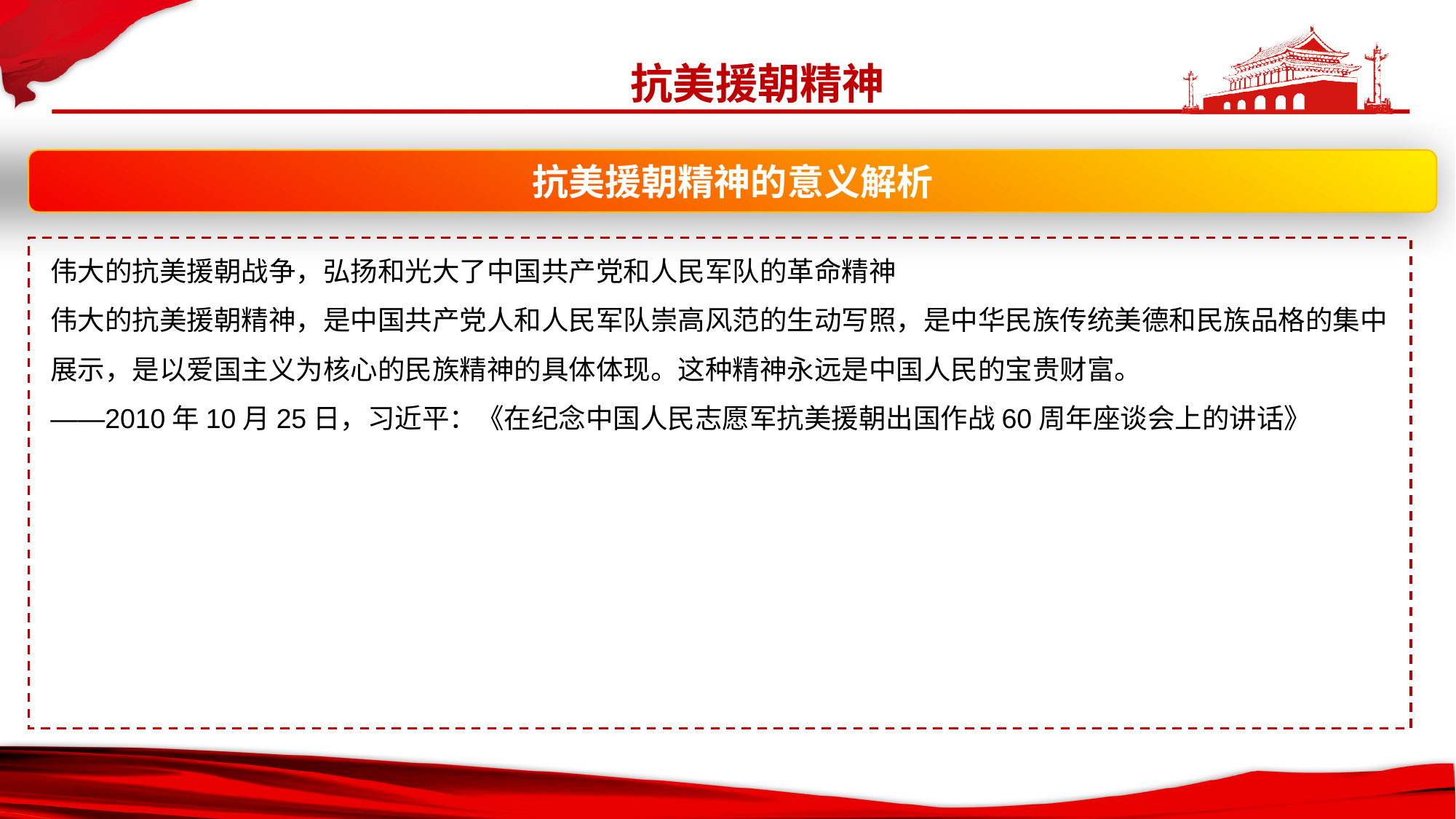

抗美援朝精神
抗美援朝精神的意义解析
伟大的抗美援朝战争，弘扬和光大了中国共产党和人民军队的革命精神
伟大的抗美援朝精神，是中国共产党人和人民军队崇高风范的生动写照，是中华民族传统美德和民族品格的集中展示，是以爱国主义为核心的民族精神的具体体现。这种精神永远是中国人民的宝贵财富。
——2010年10月25日，习近平：《在纪念中国人民志愿军抗美援朝出国作战60周年座谈会上的讲话》